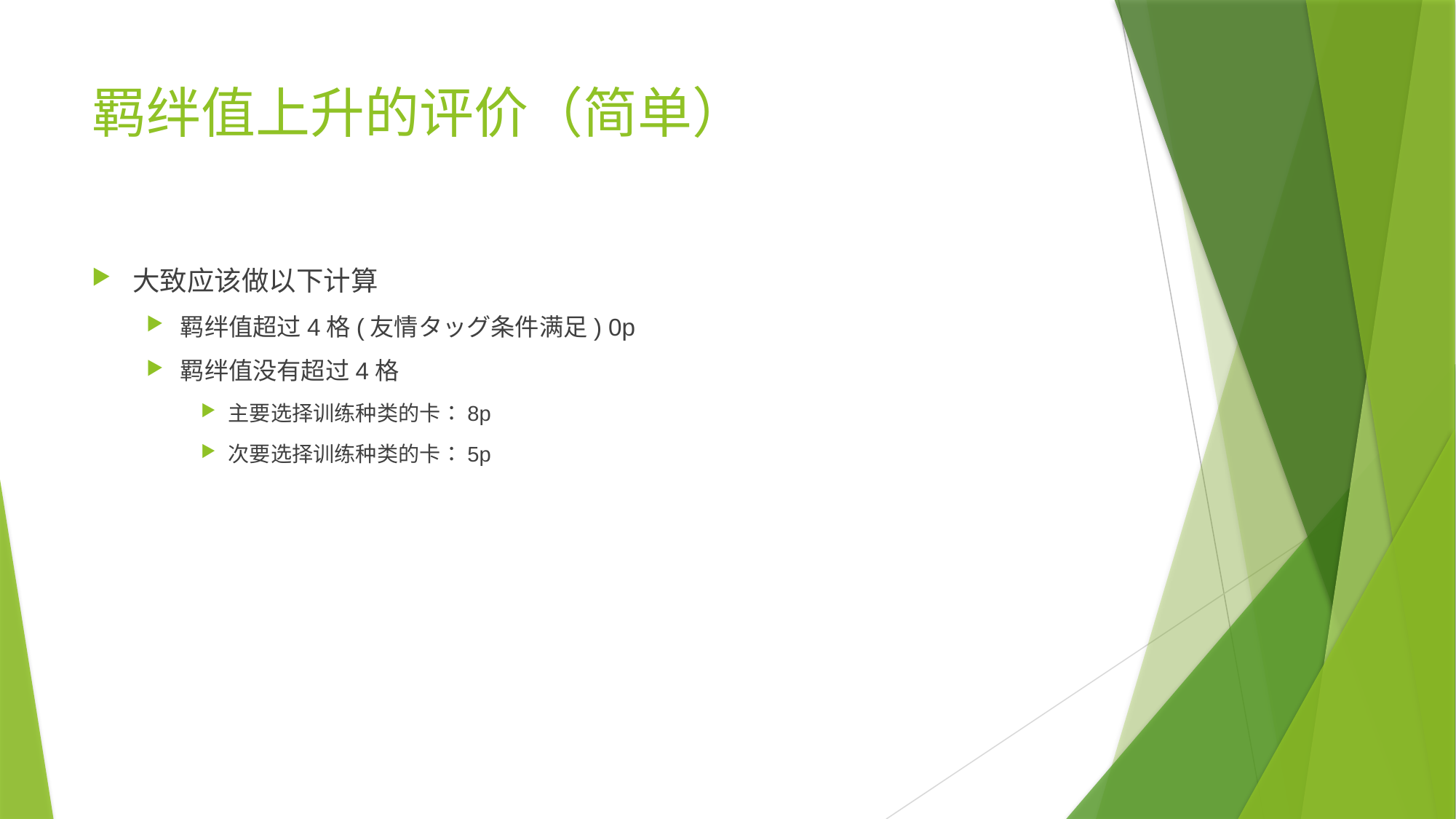

# 羁绊值上升的评价（简单）
大致应该做以下计算
羁绊值超过4格(友情タッグ条件满足) 0p
羁绊值没有超过4格
主要选择训练种类的卡：8p
次要选择训练种类的卡：5p